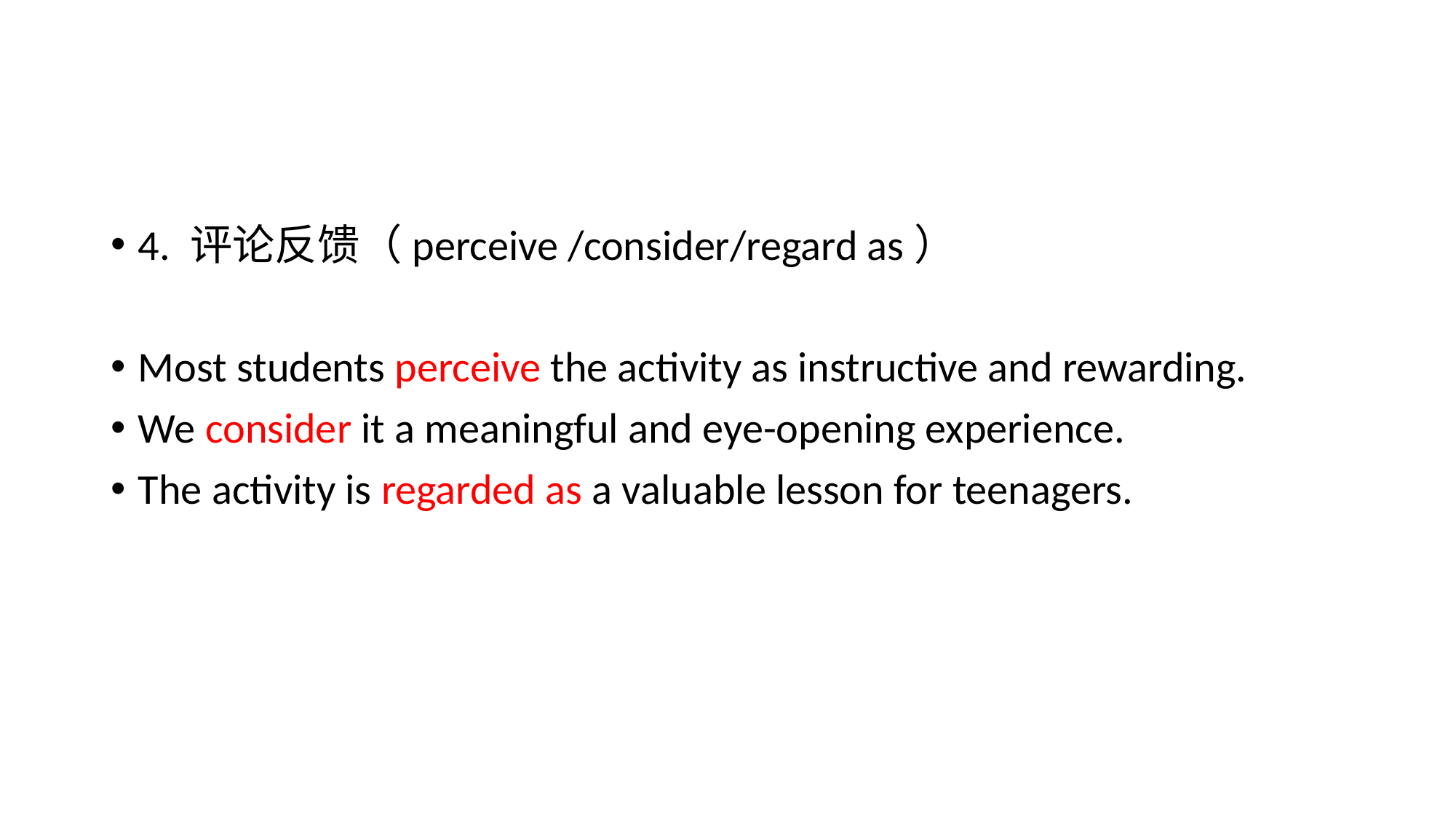

#
4. 评论反馈（perceive /consider/regard as）

Most students perceive the activity as instructive and rewarding.
We consider it a meaningful and eye-opening experience.
The activity is regarded as a valuable lesson for teenagers.